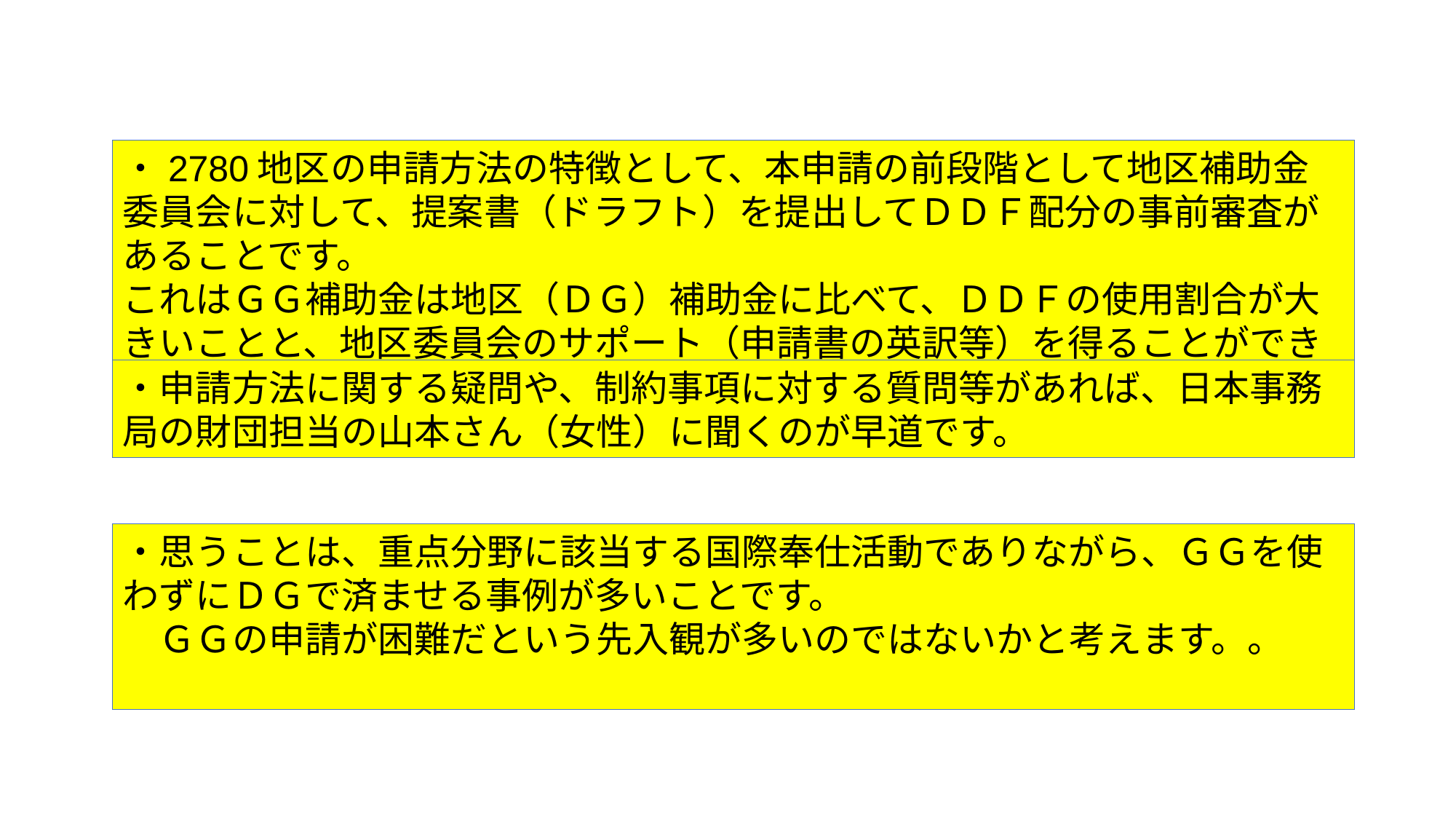

・2780地区の申請方法の特徴として、本申請の前段階として地区補助金委員会に対して、提案書（ドラフト）を提出してＤＤＦ配分の事前審査があることです。
これはＧＧ補助金は地区（ＤＧ）補助金に比べて、ＤＤＦの使用割合が大きいことと、地区委員会のサポート（申請書の英訳等）を得ることができるためです。
・申請方法に関する疑問や、制約事項に対する質問等があれば、日本事務局の財団担当の山本さん（女性）に聞くのが早道です。
・思うことは、重点分野に該当する国際奉仕活動でありながら、ＧＧを使わずにＤＧで済ませる事例が多いことです。
　ＧＧの申請が困難だという先入観が多いのではないかと考えます。。